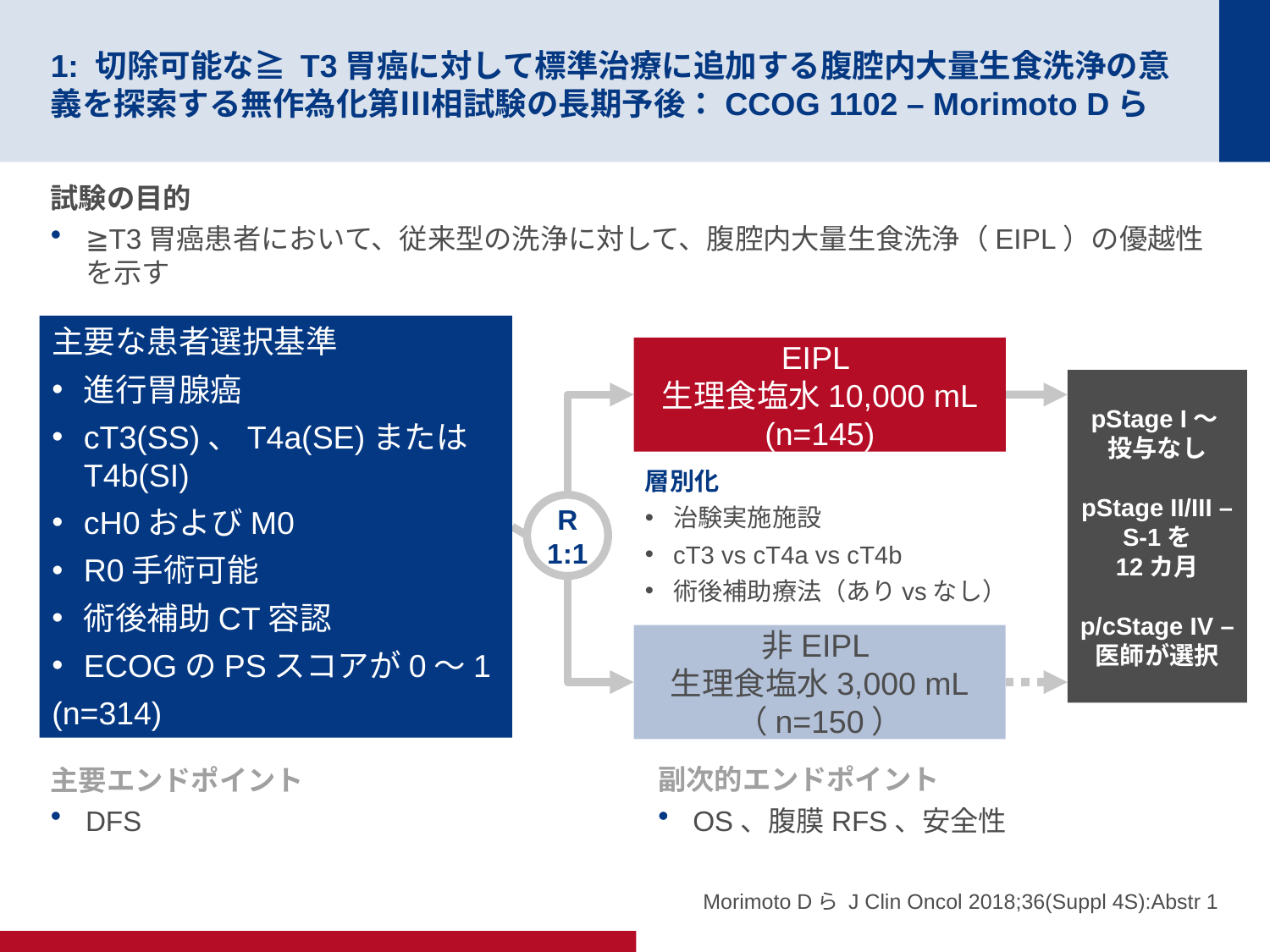

# 1: 切除可能な≧ T3胃癌に対して標準治療に追加する腹腔内大量生食洗浄の意義を探索する無作為化第Ⅲ相試験の長期予後：CCOG 1102 – Morimoto Dら
試験の目的
≧T3胃癌患者において、従来型の洗浄に対して、腹腔内大量生食洗浄（EIPL）の優越性を示す
主要な患者選択基準
進行胃腺癌
cT3(SS)、T4a(SE)またはT4b(SI)
cH0およびM0
R0手術可能
術後補助CT容認
ECOGのPSスコアが0～1
(n=314)
EIPL
生理食塩水10,000 mL
(n=145)
pStage I～
投与なし

pStage II/III – S-1を
12カ月

p/cStage IV – 医師が選択
層別化
治験実施施設
cT3 vs cT4a vs cT4b
術後補助療法（ありvsなし）
R
1:1
非EIPL
生理食塩水3,000 mL
（n=150）
主要エンドポイント
DFS

副次的エンドポイント
OS、腹膜RFS、安全性
Morimoto Dら J Clin Oncol 2018;36(Suppl 4S):Abstr 1